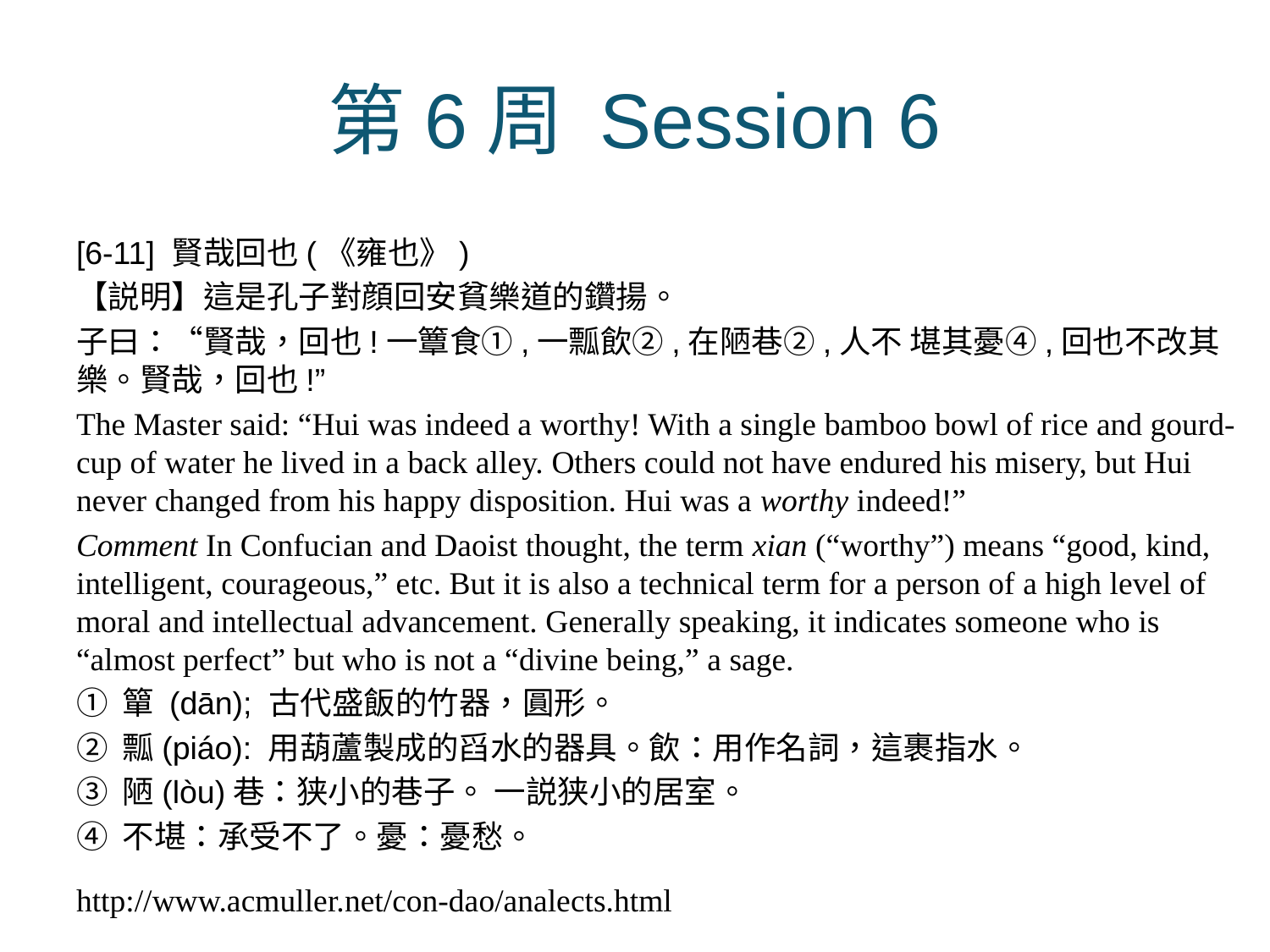

# 第6周 Session 6
[6-11] 賢哉回也(《雍也》)
【説明】這是孔子對顔回安貧樂道的鑽揚。
子曰：“賢哉，回也!一簟食①,一瓢飲②,在陋巷②,人不 堪其憂④,回也不改其樂。賢哉，回也!”
The Master said: “Hui was indeed a worthy! With a single bamboo bowl of rice and gourd-cup of water he lived in a back alley. Others could not have endured his misery, but Hui never changed from his happy disposition. Hui was a worthy indeed!”
Comment In Confucian and Daoist thought, the term xian (“worthy”) means “good, kind, intelligent, courageous,” etc. But it is also a technical term for a person of a high level of moral and intellectual advancement. Generally speaking, it indicates someone who is “almost perfect” but who is not a “divine being,” a sage.
① 簞 (dān); 古代盛飯的竹器，圓形。
② 瓢(piáo): 用葫蘆製成的舀水的器具。飲：用作名詞，這裹指水。
③ 陋(lòu)巷：狭小的巷子。 一説狭小的居室。
④ 不堪：承受不了。憂：憂愁。
http://www.acmuller.net/con-dao/analects.html